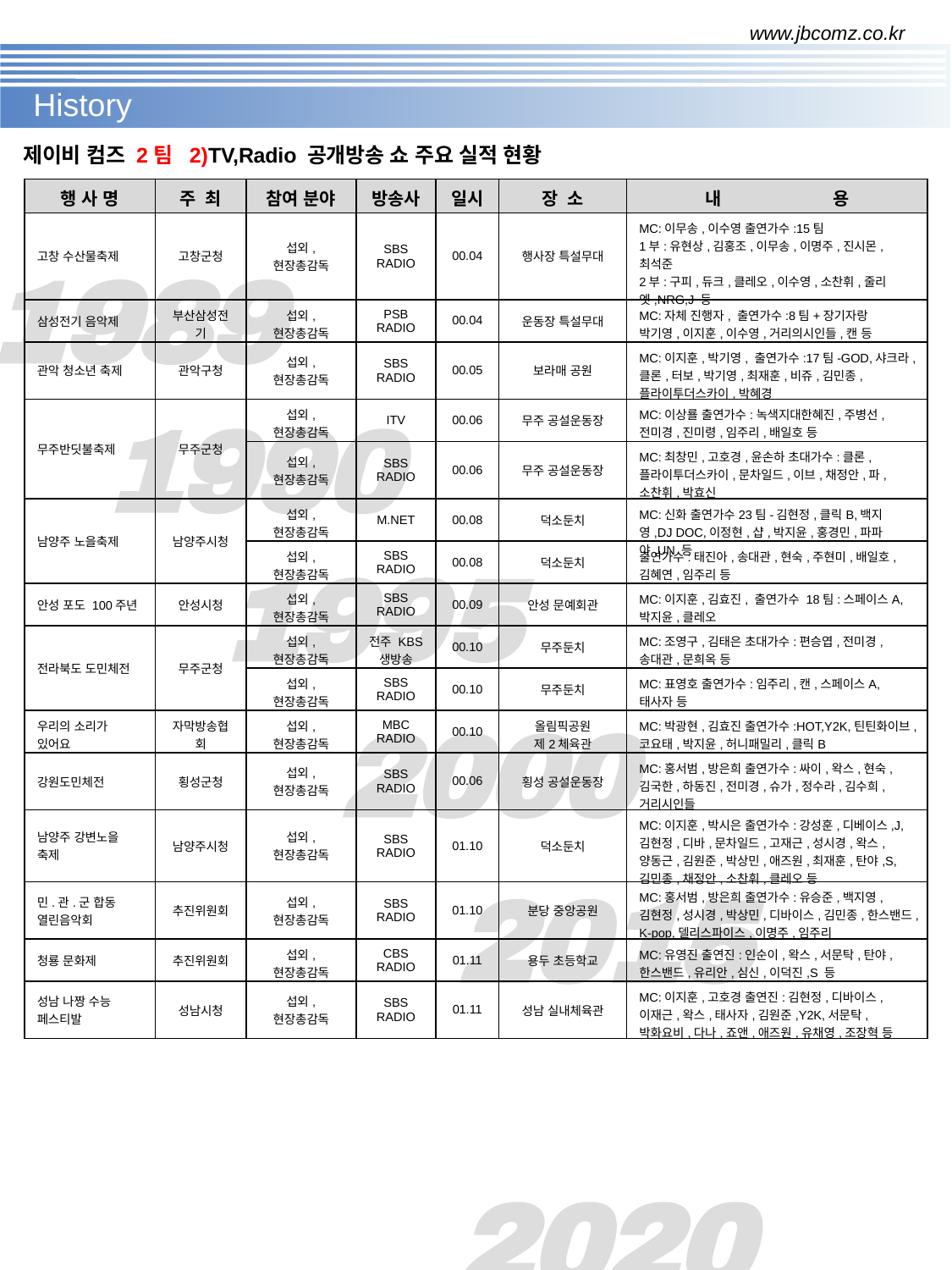

www.jbcomz.co.kr

History
제이비 컴즈 2팀  2)TV,Radio 공개방송 쇼 주요 실적 현황
| 행 사 명 | 주 최 | 참여 분야 | 방송사 | 일시 | 장 소 | 내 용 |
| --- | --- | --- | --- | --- | --- | --- |
| 고창 수산물축제 | 고창군청 | 섭외, 현장총감독 | SBS RADIO | 00.04 | 행사장 특설무대 | MC:이무송,이수영 출연가수:15팀 1부:유현상,김홍조,이무송,이명주,진시몬,최석준 2부:구피,듀크,클레오,이수영,소찬휘,줄리엣,NRG,J 등 |
| 삼성전기 음악제 | 부산삼성전기 | 섭외, 현장총감독 | PSB RADIO | 00.04 | 운동장 특설무대 | MC:자체 진행자, 출연가수:8팀+장기자랑 박기영,이지훈,이수영,거리의시인들,캔 등 |
| 관악 청소년 축제 | 관악구청 | 섭외, 현장총감독 | SBS RADIO | 00.05 | 보라매 공원 | MC:이지훈,박기영, 출연가수:17팀-GOD,샤크라,클론,터보,박기영,최재훈,비쥬,김민종,플라이투더스카이,박혜경 |
| 무주반딧불축제 | 무주군청 | 섭외, 현장총감독 | ITV | 00.06 | 무주 공설운동장 | MC:이상룔 출연가수:녹색지대한혜진,주병선,전미경,진미령,임주리,배일호 등 |
|  |  | 섭외, 현장총감독 | SBS RADIO | 00.06 | 무주 공설운동장 | MC:최창민,고호경,윤손하 초대가수:클론,플라이투더스카이,문차일드,이브,채정안,파,소찬휘,박효신 |
| 남양주 노을축제 | 남양주시청 | 섭외, 현장총감독 | M.NET | 00.08 | 덕소둔치 | MC:신화 출연가수23팀-김현정,클릭B,백지영,DJ DOC,이정현,샵,박지윤,홍경민,파파야,UN 등 |
|  |  | 섭외, 현장총감독 | SBS RADIO | 00.08 | 덕소둔치 | 출연가수:태진아,송대관,현숙,주현미,배일호,김혜연,임주리 등 |
| 안성 포도 100주년 | 안성시청 | 섭외, 현장총감독 | SBS RADIO | 00.09 | 안성 문예회관 | MC:이지훈,김효진, 출연가수 18팀:스페이스A,박지윤,클레오 |
| 전라북도 도민체전 | 무주군청 | 섭외, 현장총감독 | 전주 KBS 생방송 | 00.10 | 무주둔치 | MC:조영구,김태은 초대가수:편승엽,전미경,송대관,문희옥 등 |
|  |  | 섭외, 현장총감독 | SBS RADIO | 00.10 | 무주둔치 | MC:표영호 출연가수:임주리,캔,스페이스A,태사자 등 |
| 우리의 소리가 있어요 | 자막방송협회 | 섭외, 현장총감독 | MBC RADIO | 00.10 | 올림픽공원 제2체육관 | MC:박광현,김효진 출연가수:HOT,Y2K,틴틴화이브,코요태,박지윤,허니패밀리,클릭B |
| 강원도민체전 | 횡성군청 | 섭외, 현장총감독 | SBS RADIO | 00.06 | 횡성 공설운동장 | MC:홍서범,방은희 출연가수:싸이,왁스,현숙,김국한,하동진,전미경,슈가,정수라,김수희,거리시인들 |
| 남양주 강변노을 축제 | 남양주시청 | 섭외, 현장총감독 | SBS RADIO | 01.10 | 덕소둔치 | MC:이지훈,박시은 출연가수:강성훈,디베이스,J,김현정,디바,문차일드,고재근,성시경,왁스,양동근,김원준,박상민,애즈원,최재훈,탄야,S,김민종,채정안,소찬휘,클레오 등 |
| 민.관.군 합동 열린음악회 | 추진위원회 | 섭외, 현장총감독 | SBS RADIO | 01.10 | 분당 중앙공원 | MC:홍서범,방은희 출연가수:유승준,백지영,김현정,성시경,박상민,디바이스,김민종,한스밴드,K-pop,델리스파이스,이명주,임주리 |
| 청룡 문화제 | 추진위원회 | 섭외, 현장총감독 | CBS RADIO | 01.11 | 용두 초등학교 | MC:유영진 출연진:인순이,왁스,서문탁,탄야,한스밴드,유리안,심신,이덕진,S 등 |
| 성남 나짱 수능 페스티발 | 성남시청 | 섭외, 현장총감독 | SBS RADIO | 01.11 | 성남 실내체육관 | MC:이지훈,고호경 출연진:김현정,디바이스,이재근,왁스,태사자,김원준,Y2K,서문탁,박화요비,다나,죠앤,애즈원,유채영,조장혁 등 |
1989
1990
1995
2000
2015
		2020